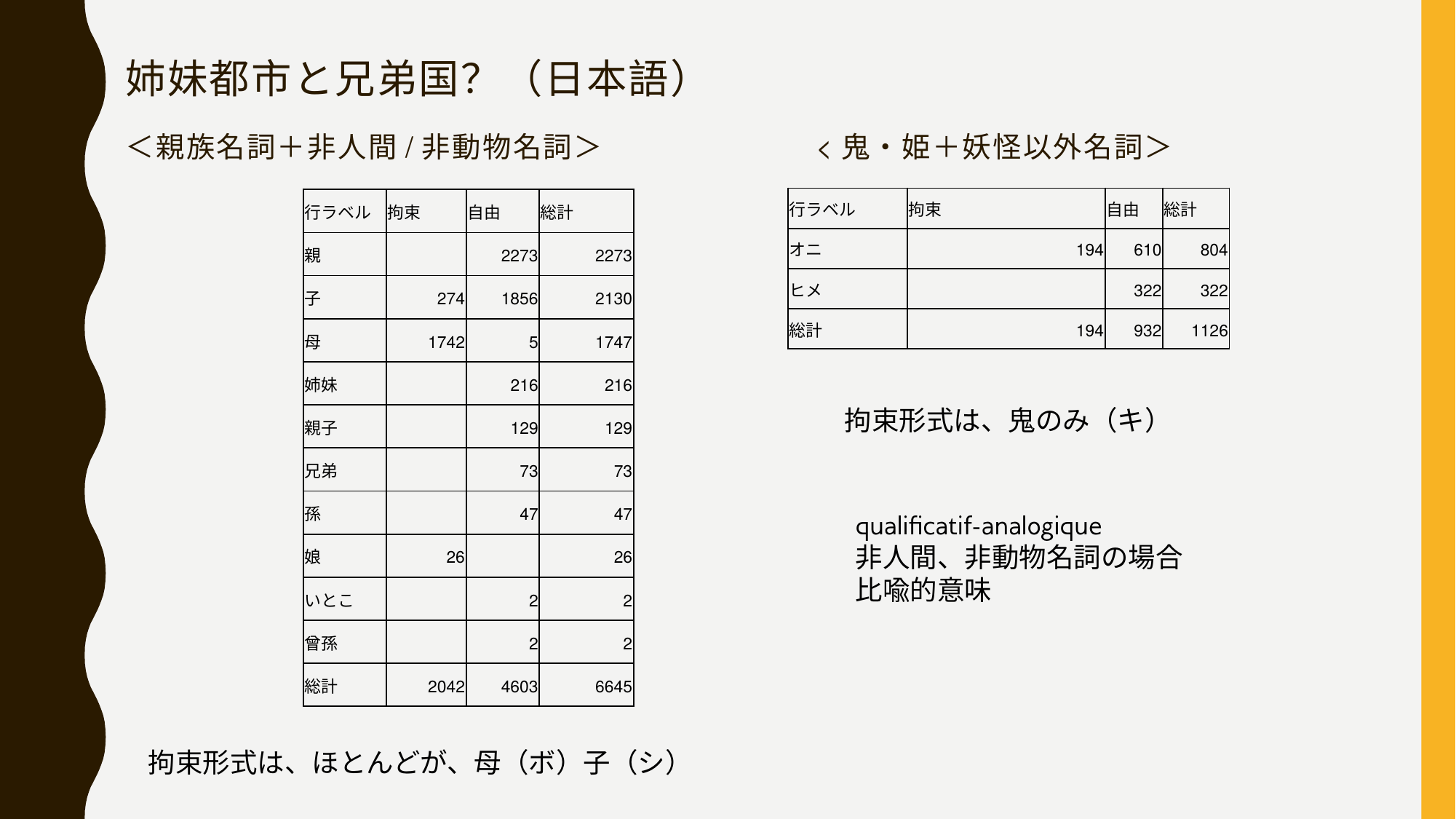

# 姉妹都市と兄弟国？（日本語） ＜親族名詞＋非人間/非動物名詞＞                     <鬼・姫＋妖怪以外名詞＞
| 行ラベル | 拘束 | 自由 | 総計 |
| --- | --- | --- | --- |
| オニ | 194 | 610 | 804 |
| ヒメ |  | 322 | 322 |
| 総計 | 194 | 932 | 1126 |
| 行ラベル | 拘束 | 自由 | 総計 |
| --- | --- | --- | --- |
| 親 |  | 2273 | 2273 |
| 子 | 274 | 1856 | 2130 |
| 母 | 1742 | 5 | 1747 |
| 姉妹 |  | 216 | 216 |
| 親子 |  | 129 | 129 |
| 兄弟 |  | 73 | 73 |
| 孫 |  | 47 | 47 |
| 娘 | 26 |  | 26 |
| いとこ |  | 2 | 2 |
| 曾孫 |  | 2 | 2 |
| 総計 | 2042 | 4603 | 6645 |
拘束形式は、鬼のみ（キ）
qualificatif-analogique
非人間、非動物名詞の場合
比喩的意味
拘束形式は、ほとんどが、母（ボ）子（シ）